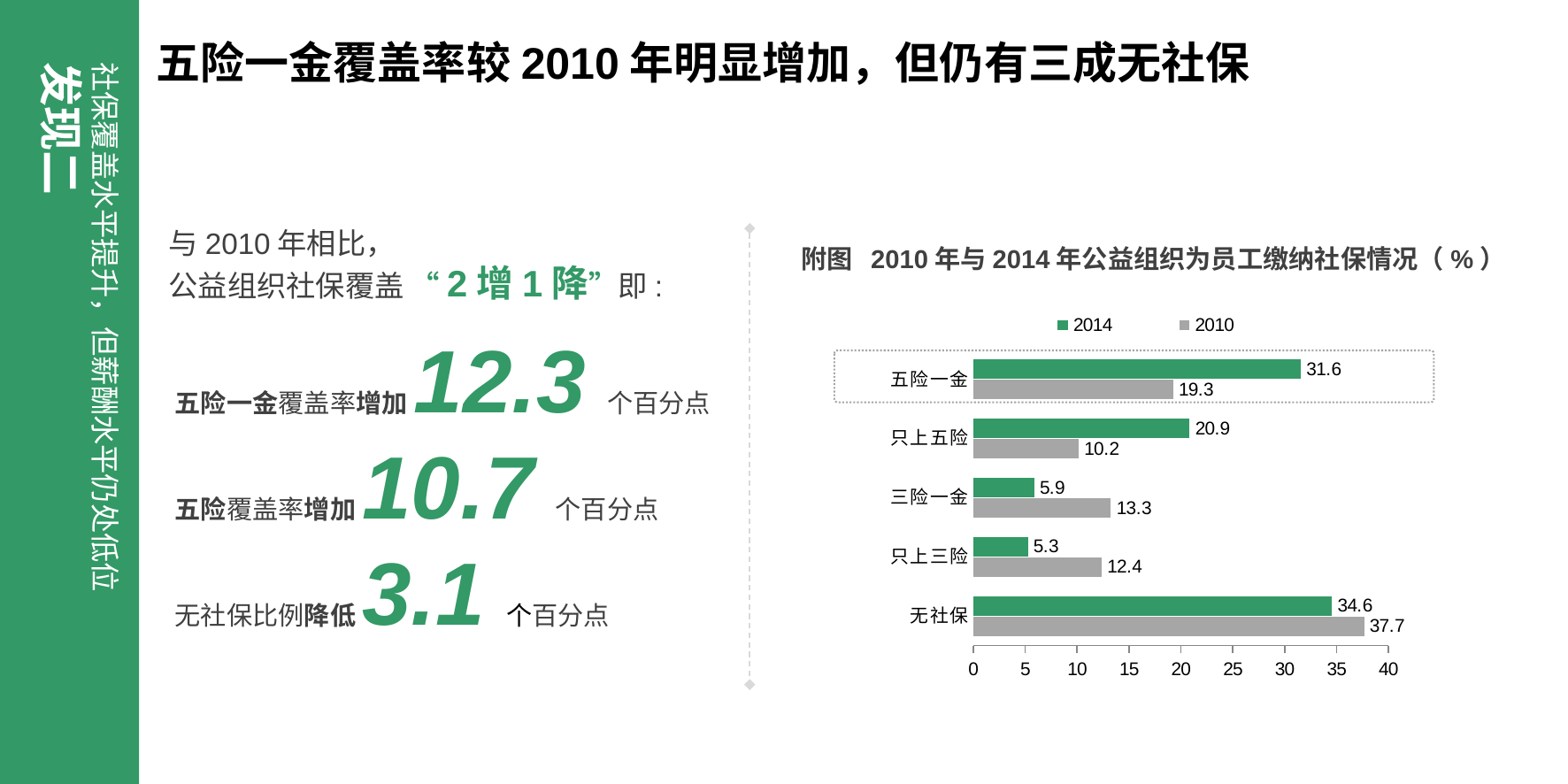

# 五险一金覆盖率较2010年明显增加，但仍有三成无社保
社保覆盖水平提升，但薪酬水平仍处低位发现二
与2010年相比，
公益组织社保覆盖 “2增1降”即:
附图  2010年与2014年公益组织为员工缴纳社保情况（%）

### Chart

| Category | 2010 | 2014 |
|---|---|---|
| 无社保 | 37.7 | 34.6 |
| 只上三险 | 12.4 | 5.3 |
| 三险一金 | 13.3 | 5.9 |
| 只上五险 | 10.200000000000001 | 20.9 |
| 五险一金 | 19.3 | 31.6 |
五险一金覆盖率增加12.3个百分点
五险覆盖率增加10.7个百分点
无社保比例降低3.1个百分点